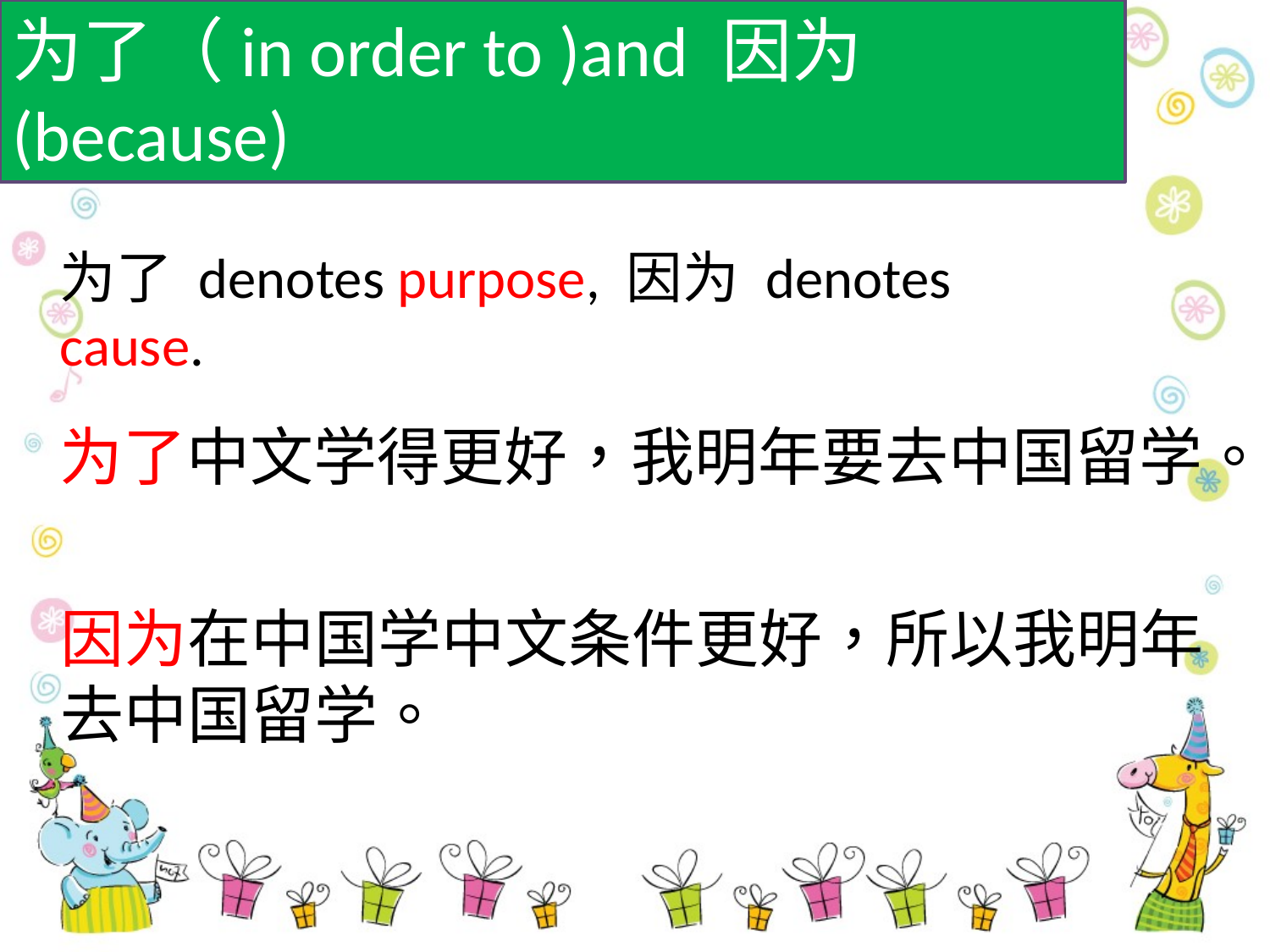

为了（in order to )and 因为(because)
为了 denotes purpose, 因为 denotes cause.
为了中文学得更好，我明年要去中国留学。
因为在中国学中文条件更好，所以我明年去中国留学。